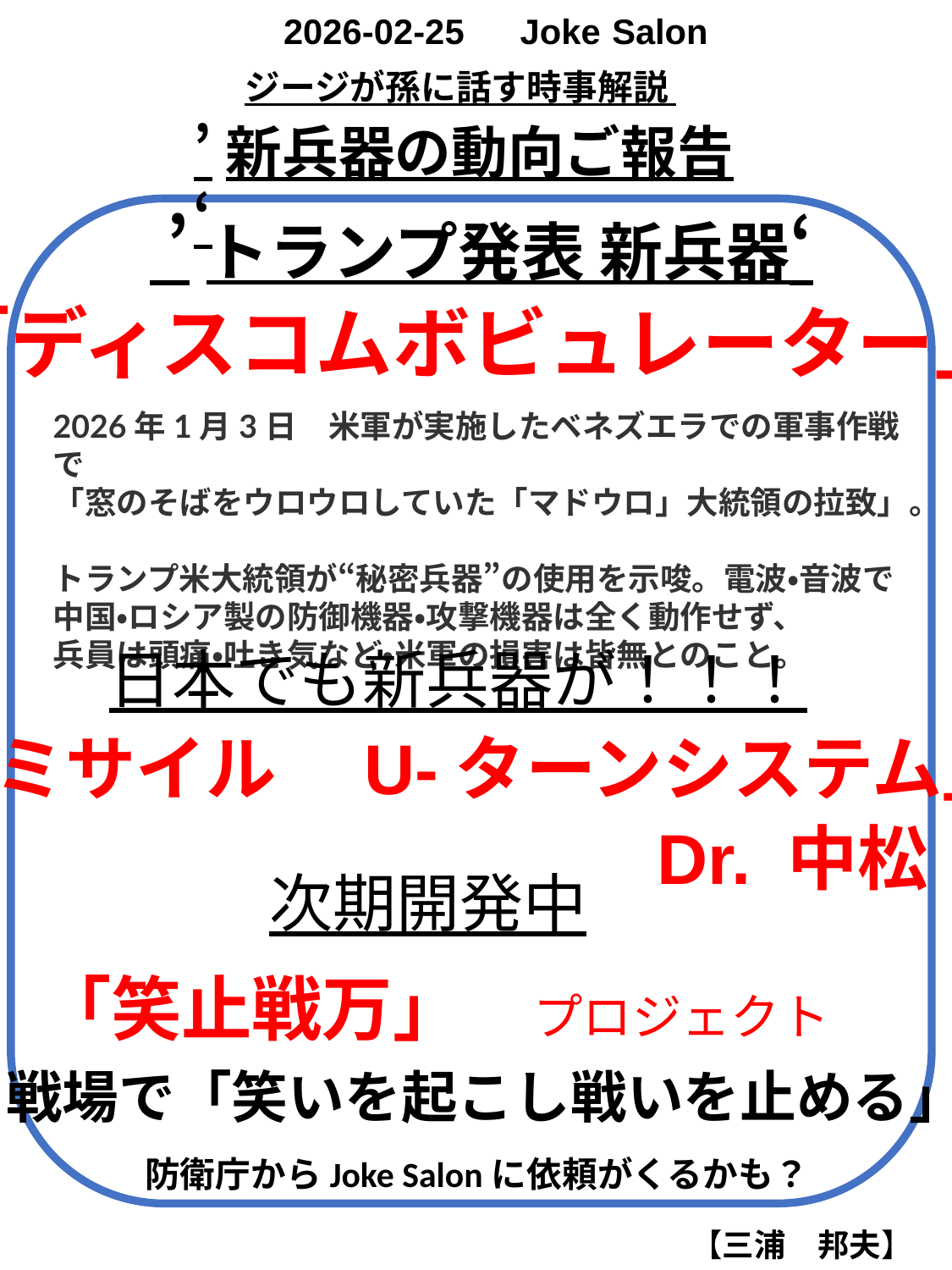

2026-02-25　Joke Salon
ジージが孫に話す時事解説
’新兵器の動向ご報告‘
印国内パッケー「ジツアー旅行券
 ’トランプ発表 新兵器‘
「ディスコムボビュレーター」
2026年1月3日　米軍が実施したベネズエラでの軍事作戦で
「窓のそばをウロウロしていた「マドウロ」大統領の拉致」。

トランプ米大統領が“秘密兵器”の使用を示唆。電波・音波で
中国・ロシア製の防御機器・攻撃機器は全く動作せず、
兵員は頭痛・吐き気など・米軍の損害は皆無とのこと。
日本でも新兵器が！！！
「ミサイル　U-ターンシステム」
Dr. 中松
次期開発中
「笑止戦万」　プロジェクト
戦場で「笑いを起こし戦いを止める」
防衛庁からJoke Salonに依頼がくるかも？
【三浦　邦夫】